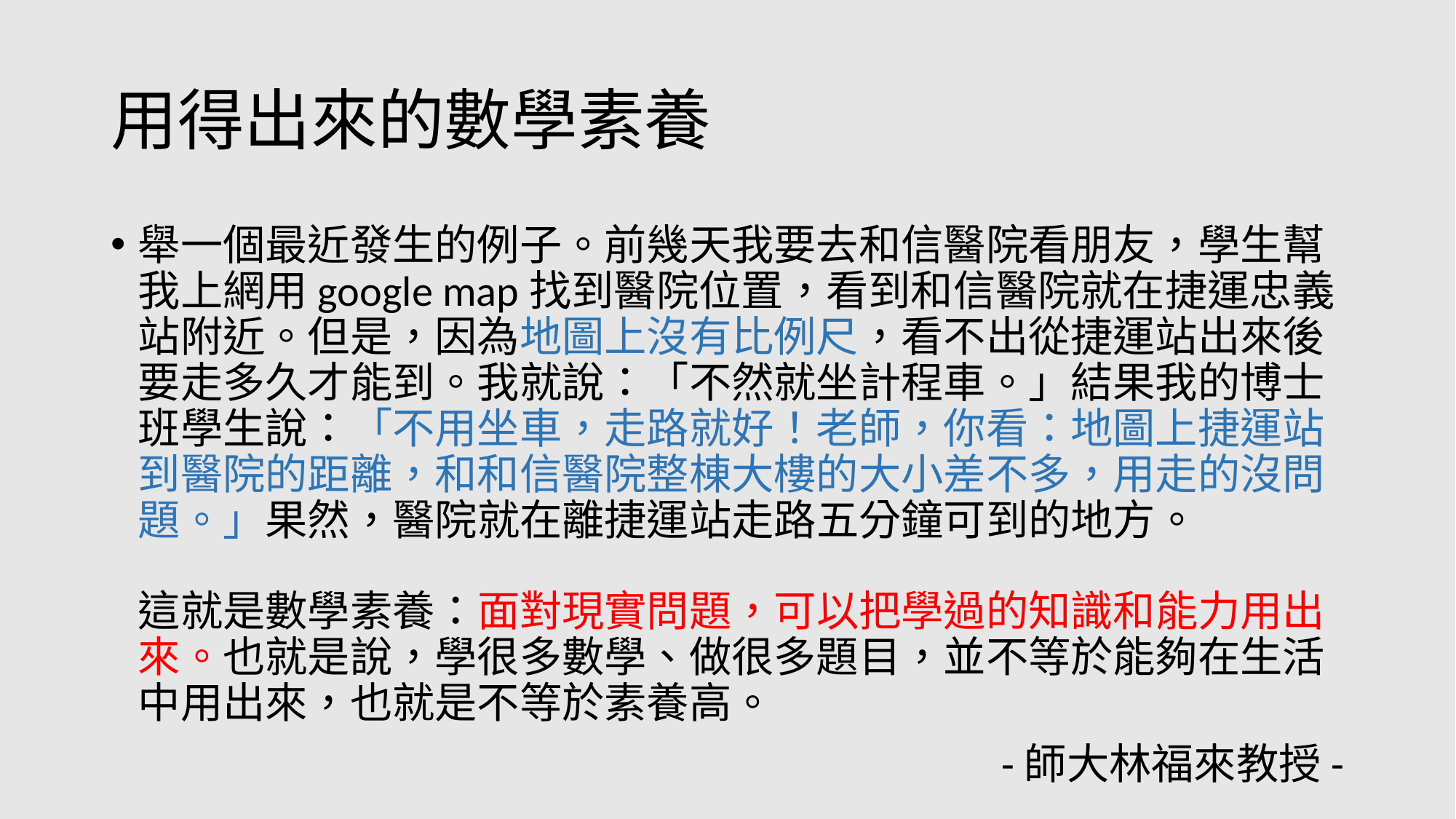

# 用得出來的數學素養
舉一個最近發生的例子。前幾天我要去和信醫院看朋友，學生幫我上網用google map找到醫院位置，看到和信醫院就在捷運忠義站附近。但是，因為地圖上沒有比例尺，看不出從捷運站出來後要走多久才能到。我就說：「不然就坐計程車。」結果我的博士班學生說：「不用坐車，走路就好！老師，你看：地圖上捷運站到醫院的距離，和和信醫院整棟大樓的大小差不多，用走的沒問題。」果然，醫院就在離捷運站走路五分鐘可到的地方。
這就是數學素養：面對現實問題，可以把學過的知識和能力用出來。也就是說，學很多數學、做很多題目，並不等於能夠在生活中用出來，也就是不等於素養高。
-師大林福來教授-